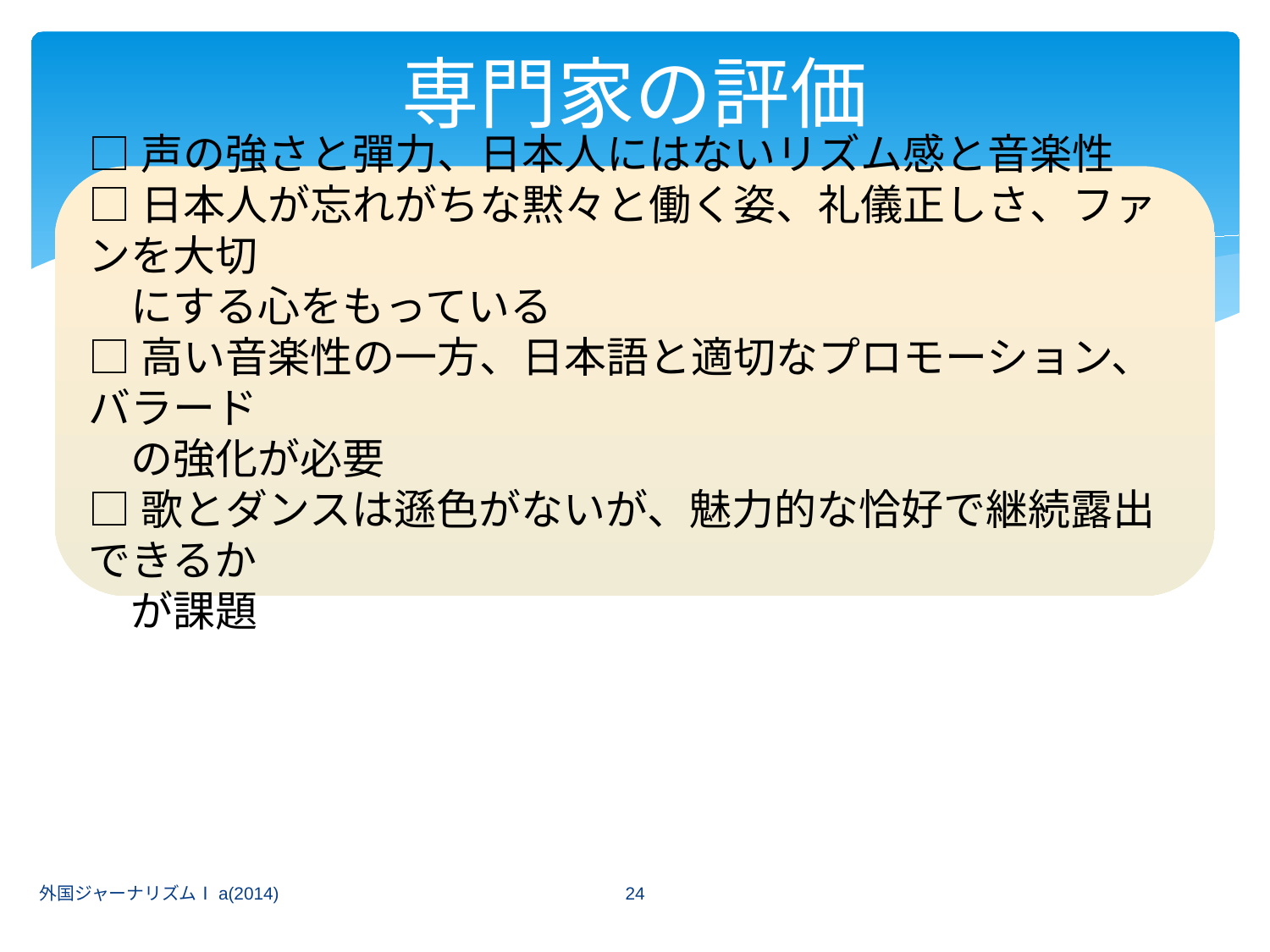

# 専門家の評価
□声の強さと彈力、日本人にはないリズム感と音楽性
□日本人が忘れがちな黙々と働く姿、礼儀正しさ、ファンを大切
　にする心をもっている
□高い音楽性の一方、日本語と適切なプロモーション、バラード
　の強化が必要
□歌とダンスは遜色がないが、魅力的な恰好で継続露出できるか
　が課題
24
外国ジャーナリズムⅠa(2014)